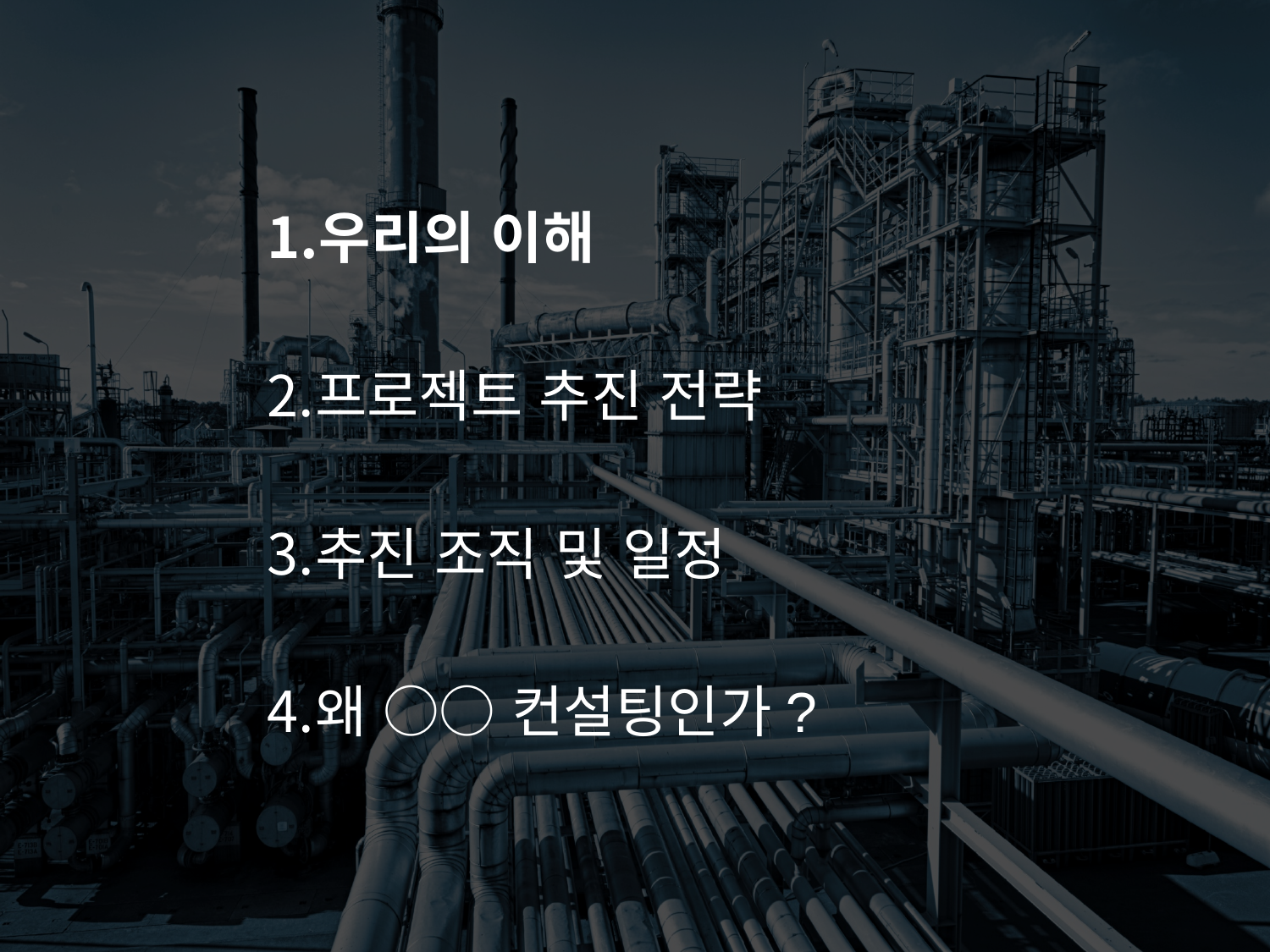

우리의 이해

프로젝트 추진 전략

추진 조직 및 일정

왜 ○○ 컨설팅인가?